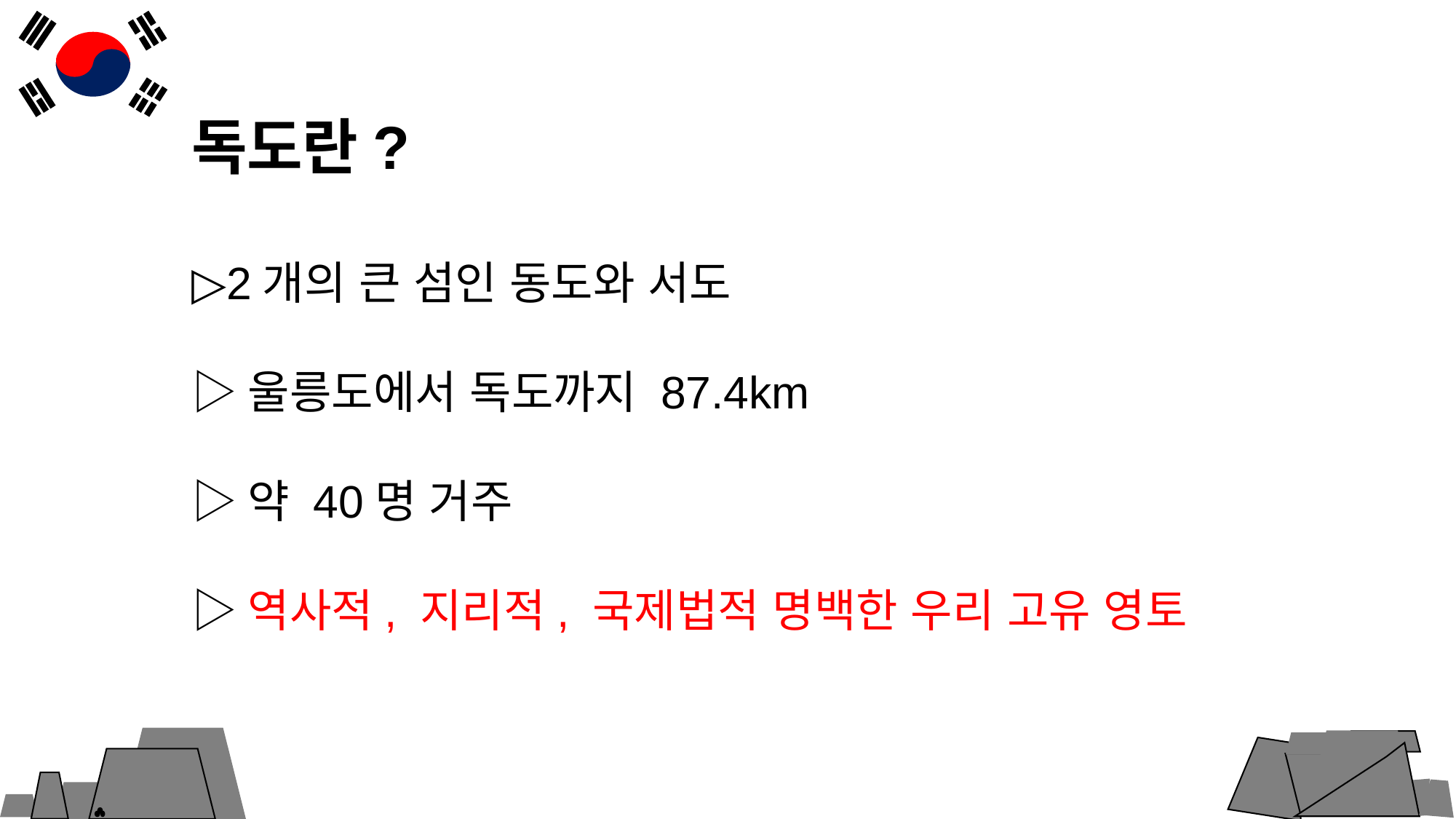

독도란?

▷2개의 큰 섬인 동도와 서도

▷울릉도에서 독도까지 87.4km

▷약 40명 거주

▷역사적, 지리적, 국제법적 명백한 우리 고유 영토